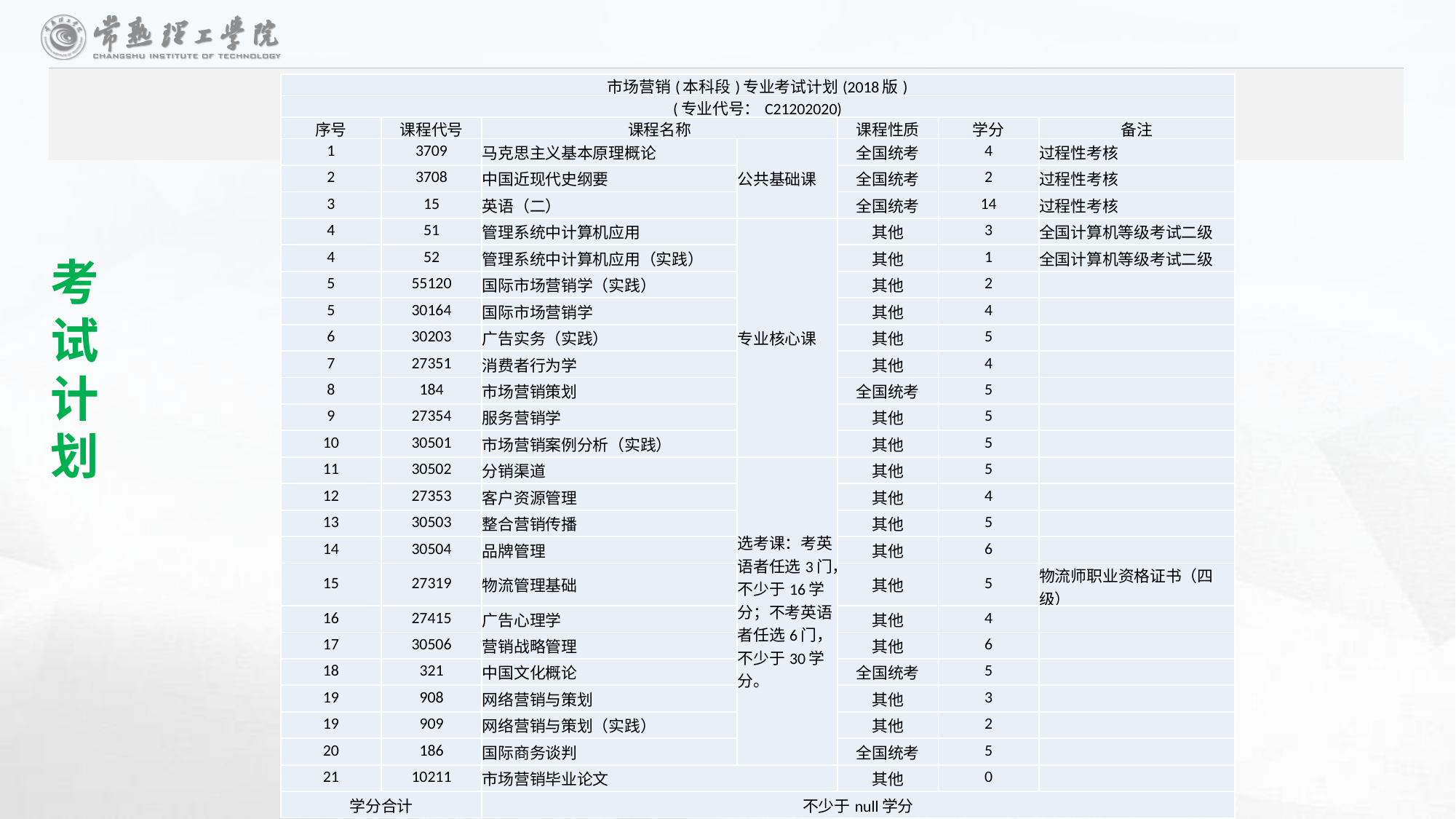

| 市场营销(本科段)专业考试计划(2018版) |  |  |  |  |  |  |
| --- | --- | --- | --- | --- | --- | --- |
| (专业代号：C21202020) |  |  |  |  |  |  |
| 序号 | 课程代号 | 课程名称 |  | 课程性质 | 学分 | 备注 |
| 1 | 3709 | 马克思主义基本原理概论 | 公共基础课 | 全国统考 | 4 | 过程性考核 |
| 2 | 3708 | 中国近现代史纲要 |  | 全国统考 | 2 | 过程性考核 |
| 3 | 15 | 英语（二） |  | 全国统考 | 14 | 过程性考核 |
| 4 | 51 | 管理系统中计算机应用 | 专业核心课 | 其他 | 3 | 全国计算机等级考试二级 |
| 4 | 52 | 管理系统中计算机应用（实践） |  | 其他 | 1 | 全国计算机等级考试二级 |
| 5 | 55120 | 国际市场营销学（实践） |  | 其他 | 2 |  |
| 5 | 30164 | 国际市场营销学 |  | 其他 | 4 |  |
| 6 | 30203 | 广告实务（实践） |  | 其他 | 5 |  |
| 7 | 27351 | 消费者行为学 |  | 其他 | 4 |  |
| 8 | 184 | 市场营销策划 |  | 全国统考 | 5 |  |
| 9 | 27354 | 服务营销学 |  | 其他 | 5 |  |
| 10 | 30501 | 市场营销案例分析（实践） |  | 其他 | 5 |  |
| 11 | 30502 | 分销渠道 | 选考课：考英语者任选3门，不少于16学分；不考英语者任选6门，不少于30学分。 | 其他 | 5 |  |
| 12 | 27353 | 客户资源管理 |  | 其他 | 4 |  |
| 13 | 30503 | 整合营销传播 |  | 其他 | 5 |  |
| 14 | 30504 | 品牌管理 |  | 其他 | 6 |  |
| 15 | 27319 | 物流管理基础 |  | 其他 | 5 | 物流师职业资格证书（四级） |
| 16 | 27415 | 广告心理学 |  | 其他 | 4 |  |
| 17 | 30506 | 营销战略管理 |  | 其他 | 6 |  |
| 18 | 321 | 中国文化概论 |  | 全国统考 | 5 |  |
| 19 | 908 | 网络营销与策划 |  | 其他 | 3 |  |
| 19 | 909 | 网络营销与策划（实践） |  | 其他 | 2 |  |
| 20 | 186 | 国际商务谈判 |  | 全国统考 | 5 |  |
| 21 | 10211 | 市场营销毕业论文 |  | 其他 | 0 |  |
| 学分合计 |  | 不少于null学分 |  |  |  |  |
考试计划